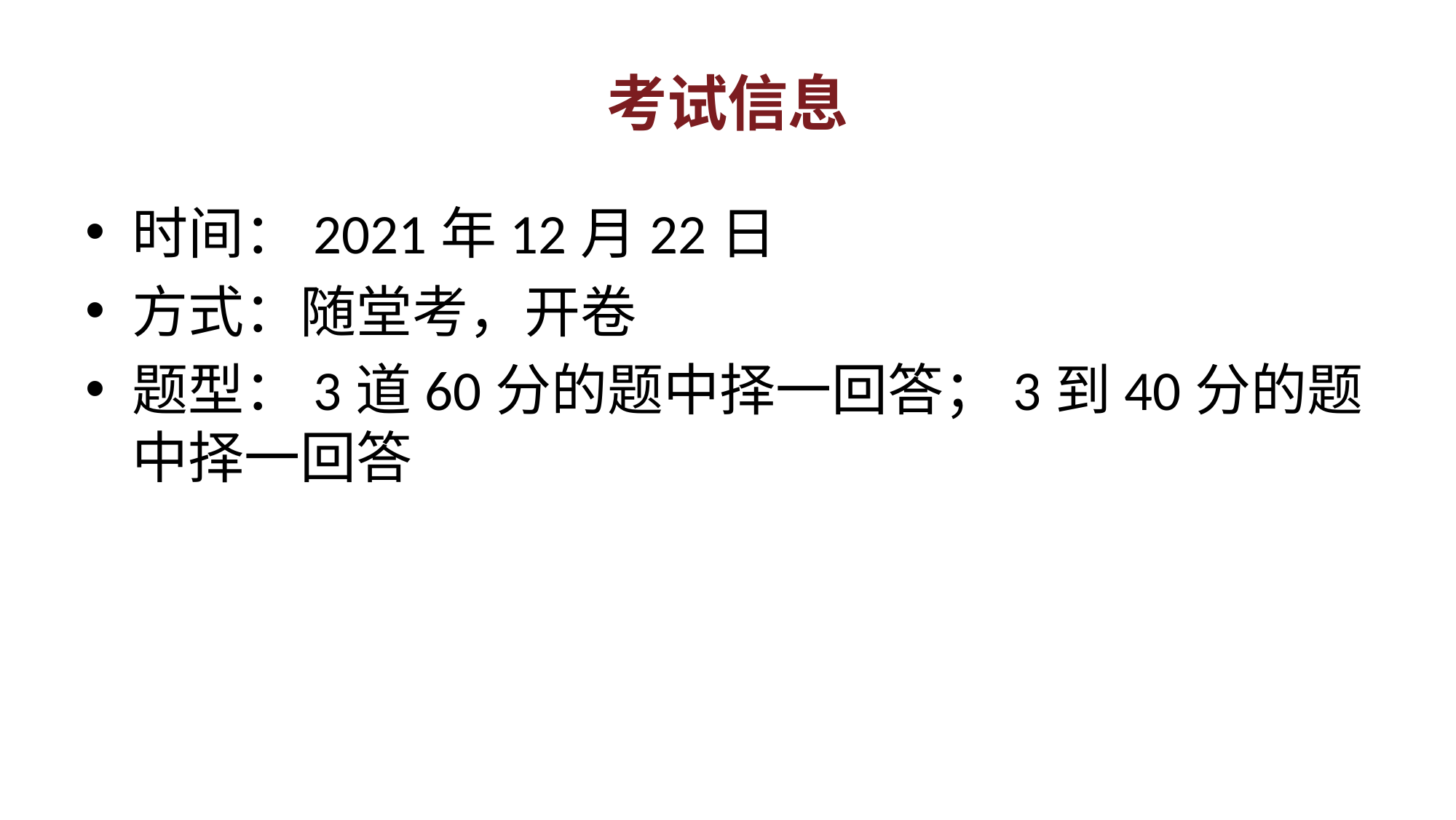

# 考试信息
时间：2021年12月22日
方式：随堂考，开卷
题型：3道60分的题中择一回答；3到40分的题中择一回答